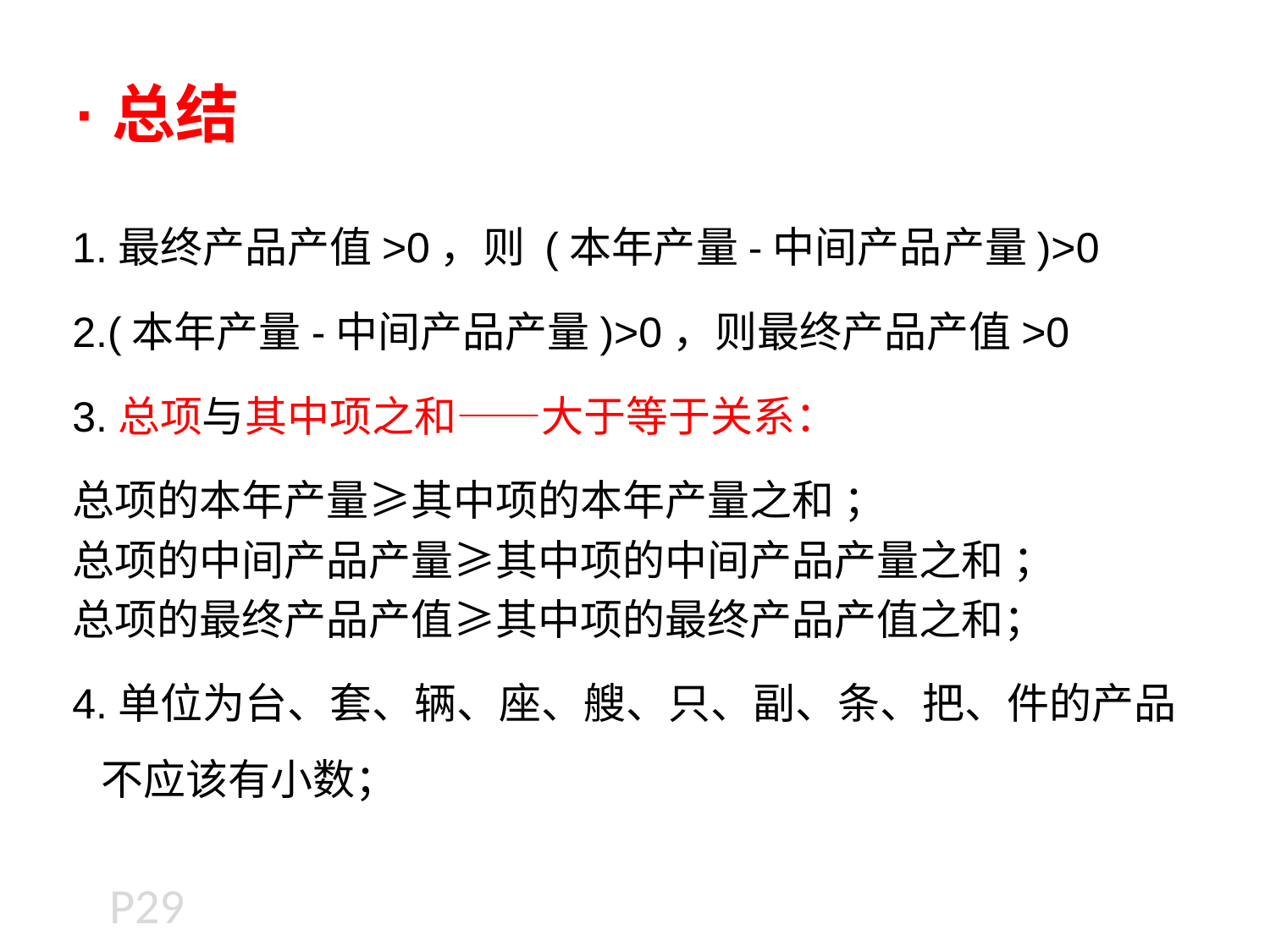

·总结
1.最终产品产值>0，则 (本年产量-中间产品产量)>0
2.(本年产量-中间产品产量)>0，则最终产品产值>0
3.总项与其中项之和——大于等于关系：
总项的本年产量≥其中项的本年产量之和 ；
总项的中间产品产量≥其中项的中间产品产量之和 ；
总项的最终产品产值≥其中项的最终产品产值之和；
4.单位为台、套、辆、座、艘、只、副、条、把、件的产品     不应该有小数；
P29